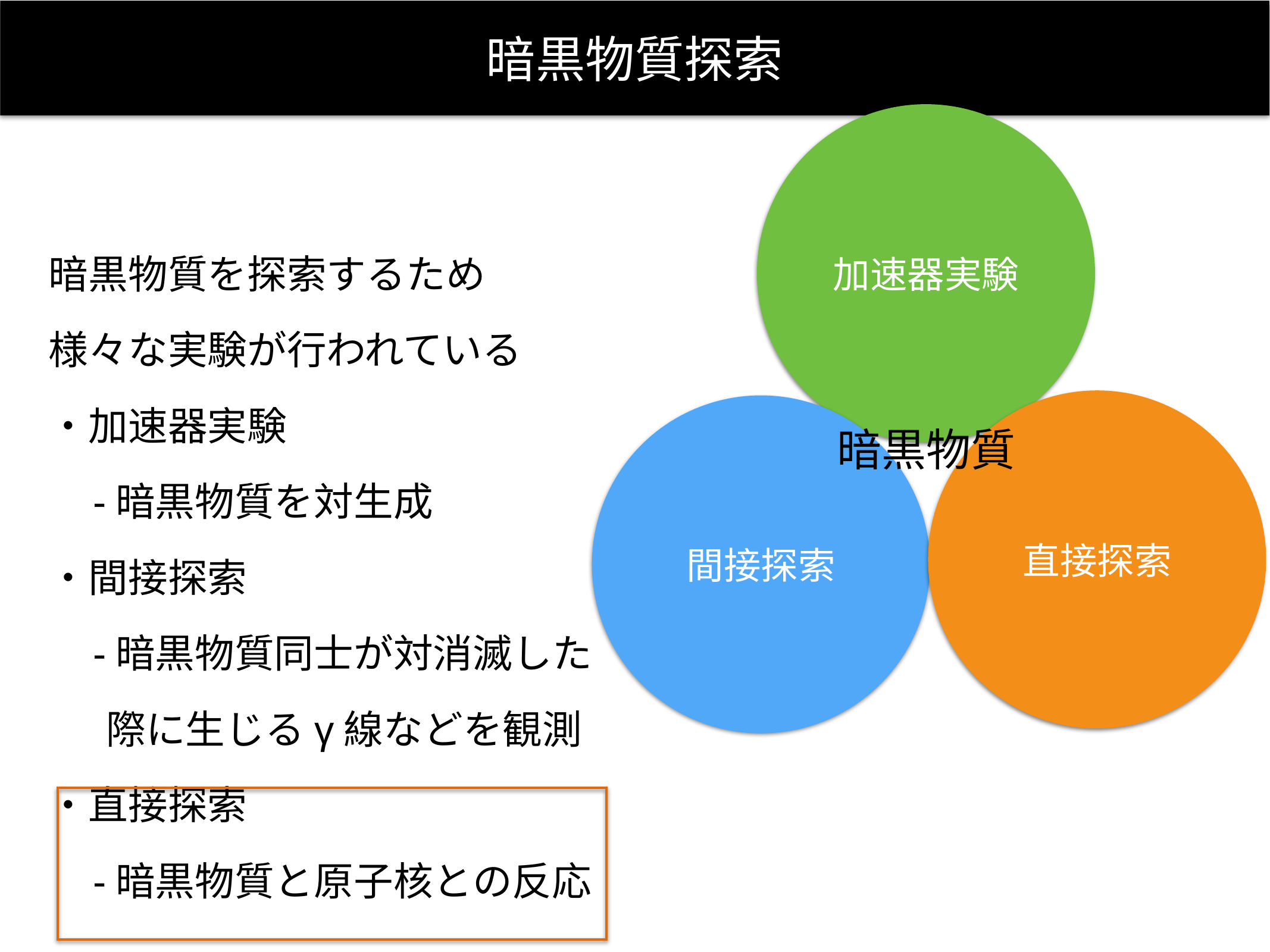

# 暗黒物質探索
暗黒物質を探索するため
様々な実験が行われている
・加速器実験
    -暗黒物質を対生成
・間接探索
    -暗黒物質同士が対消滅した
　  際に生じるγ線などを観測
・直接探索
    -暗黒物質と原子核との反応
加速器実験
直接探索
間接探索
暗黒物質

2